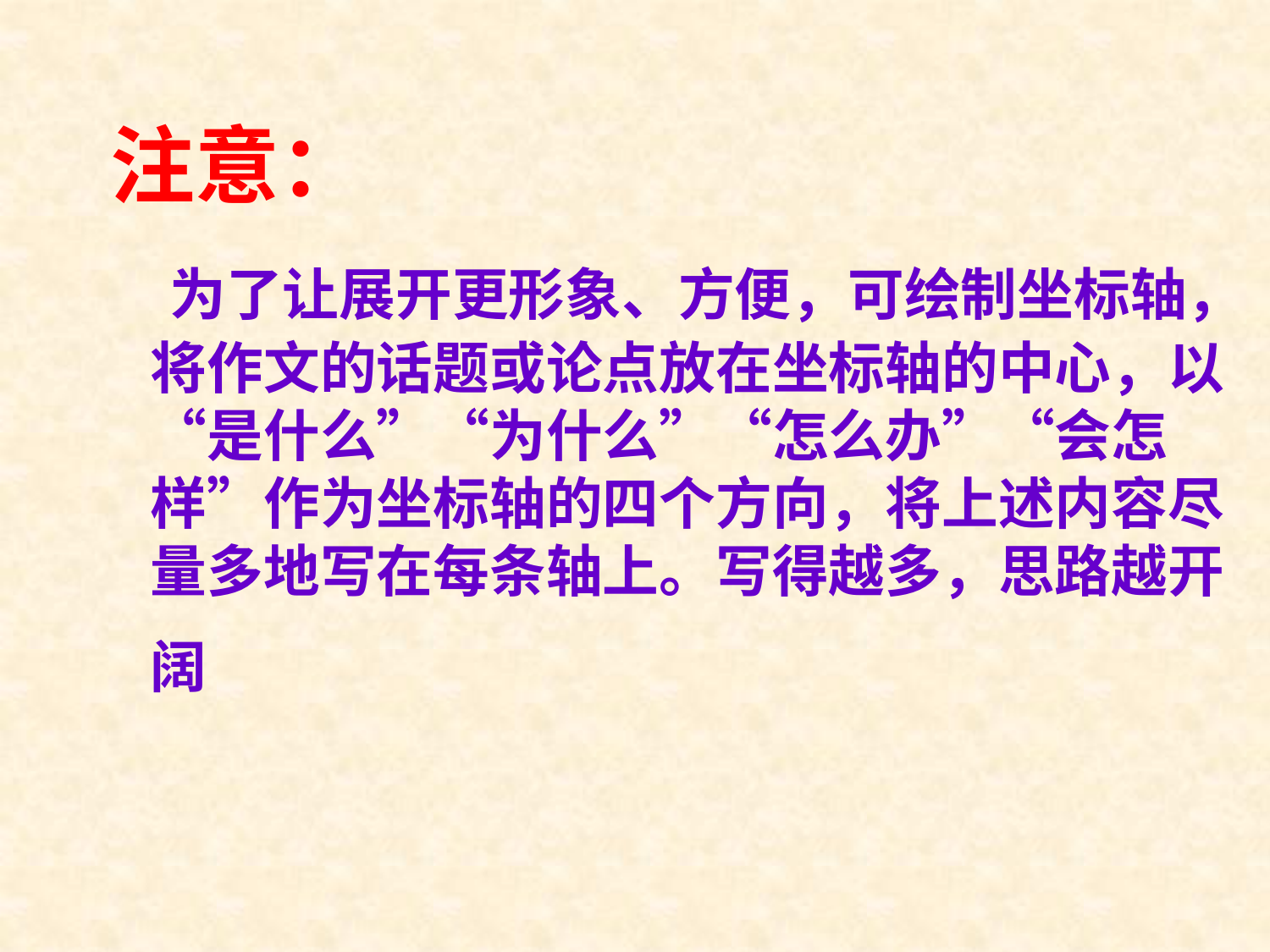

注意：
  为了让展开更形象、方便，可绘制坐标轴，将作文的话题或论点放在坐标轴的中心，以“是什么”“为什么”“怎么办”“会怎样”作为坐标轴的四个方向，将上述内容尽量多地写在每条轴上。写得越多，思路越开阔